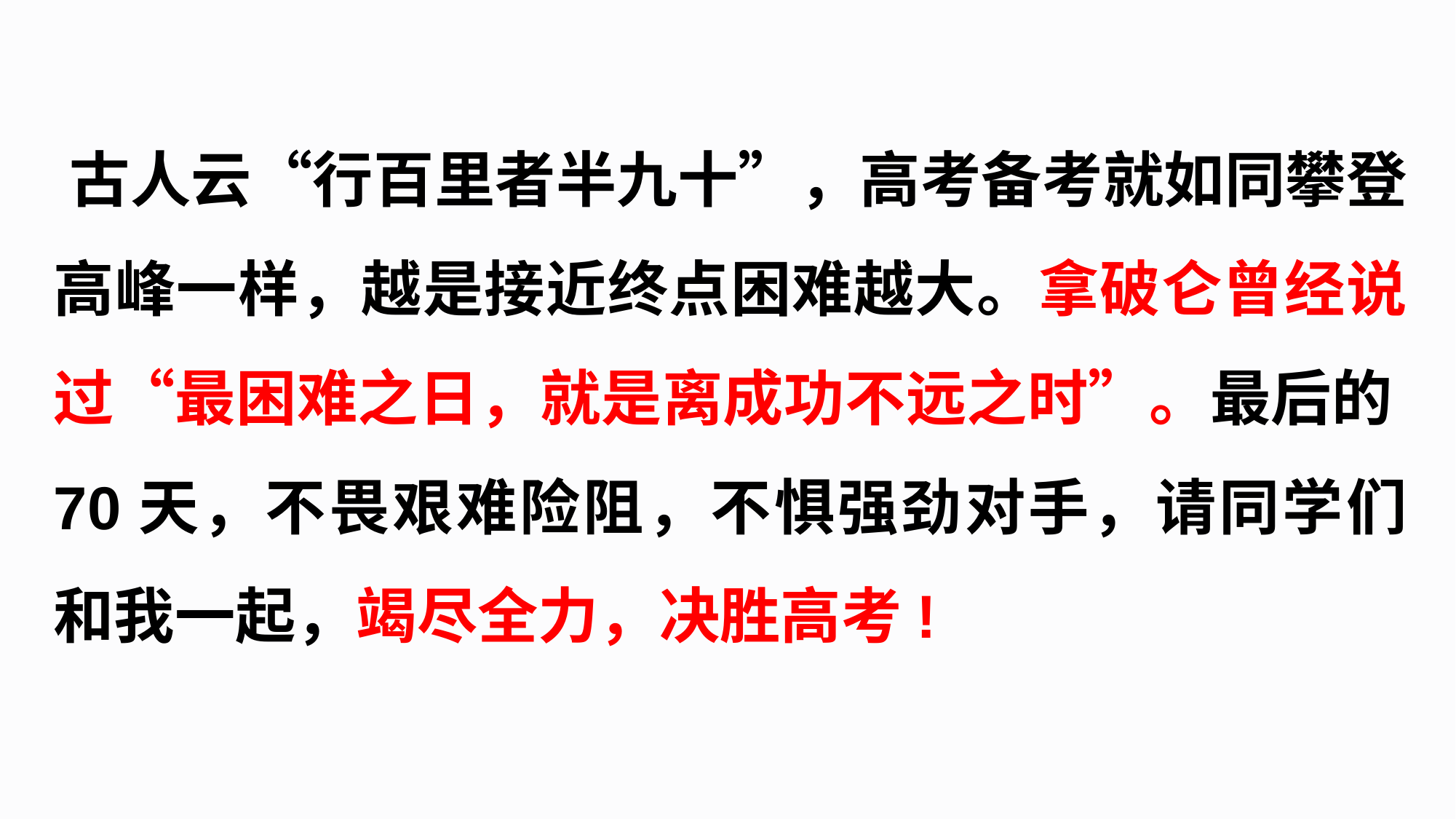

古人云“行百里者半九十”，高考备考就如同攀登高峰一样，越是接近终点困难越大。拿破仑曾经说过“最困难之日，就是离成功不远之时”。最后的70天，不畏艰难险阻，不惧强劲对手，请同学们和我一起，竭尽全力，决胜高考!